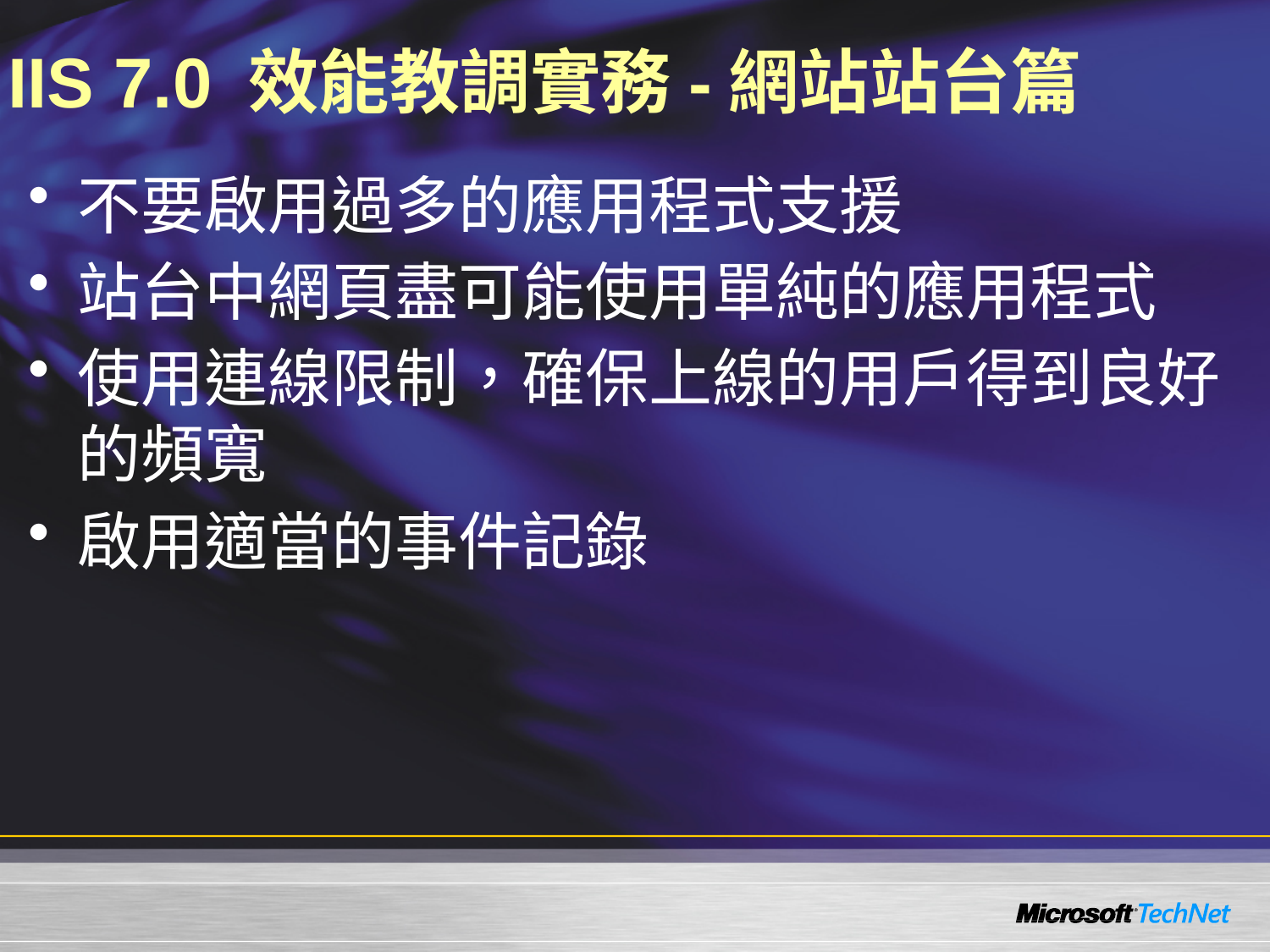

# IIS 7.0 效能教調實務-網站站台篇
不要啟用過多的應用程式支援
站台中網頁盡可能使用單純的應用程式
使用連線限制，確保上線的用戶得到良好的頻寬
啟用適當的事件記錄